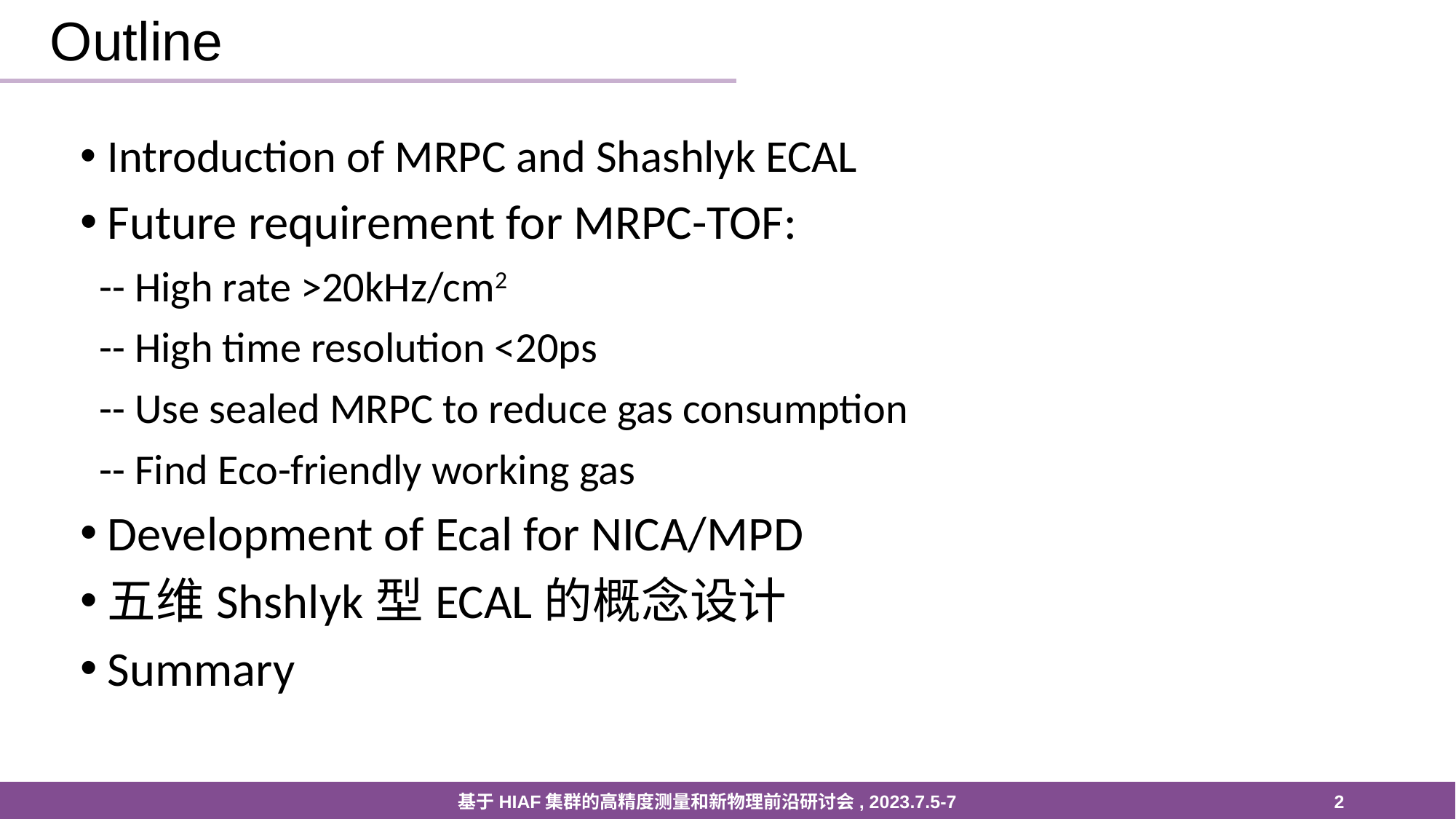

# Outline
Introduction of MRPC and Shashlyk ECAL
Future requirement for MRPC-TOF:
  -- High rate >20kHz/cm2
  -- High time resolution <20ps
  -- Use sealed MRPC to reduce gas consumption
  -- Find Eco-friendly working gas
Development of Ecal for NICA/MPD
五维Shshlyk型ECAL的概念设计
Summary

基于HIAF集群的高精度测量和新物理前沿研讨会, 2023.7.5-7
2